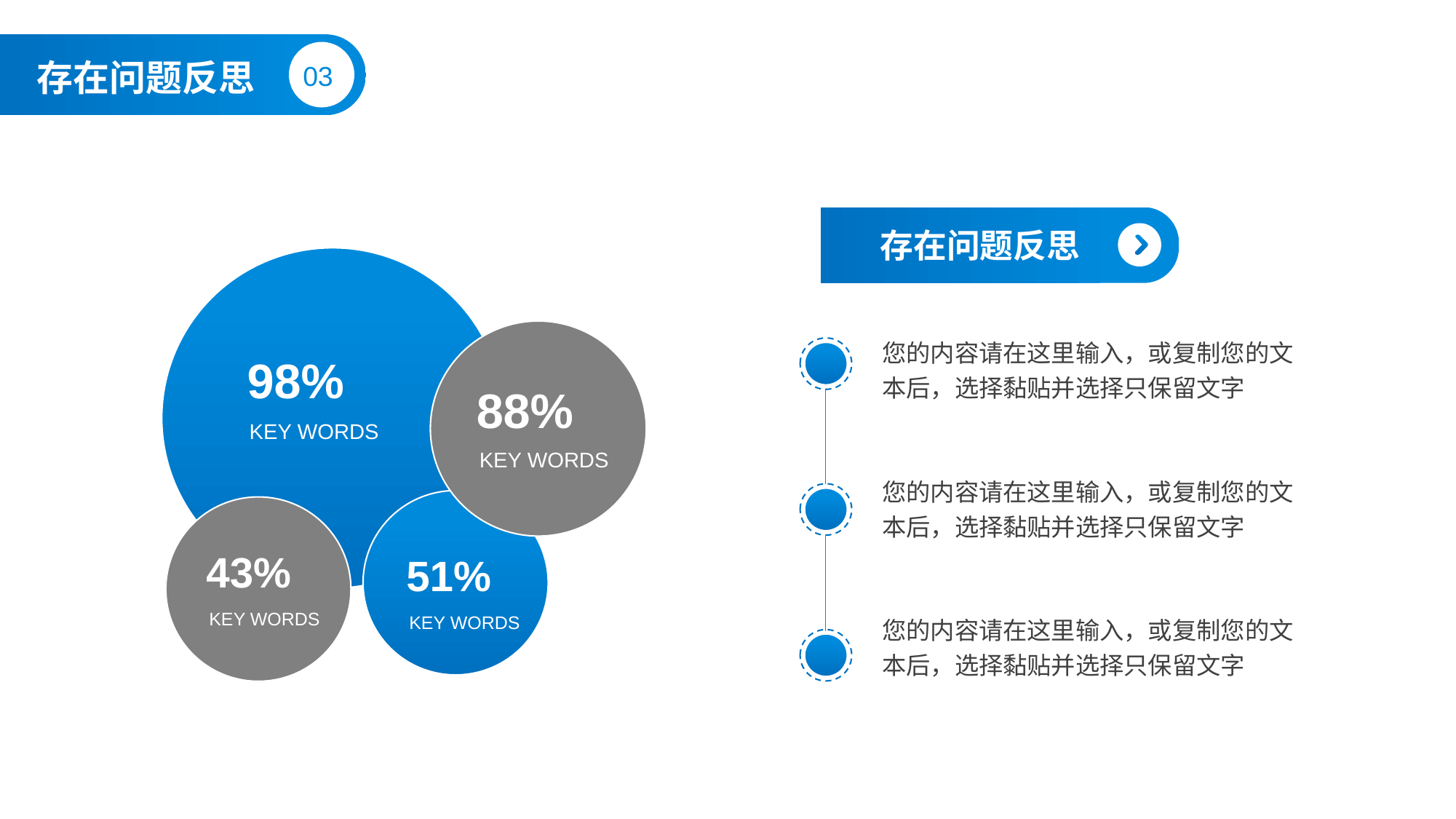

03
存在问题反思

存在问题反思

您的内容请在这里输入，或复制您的文本后，选择黏贴并选择只保留文字

98%
88%
KEY WORDS
KEY WORDS
您的内容请在这里输入，或复制您的文本后，选择黏贴并选择只保留文字

43%
51%
KEY WORDS
KEY WORDS
您的内容请在这里输入，或复制您的文本后，选择黏贴并选择只保留文字